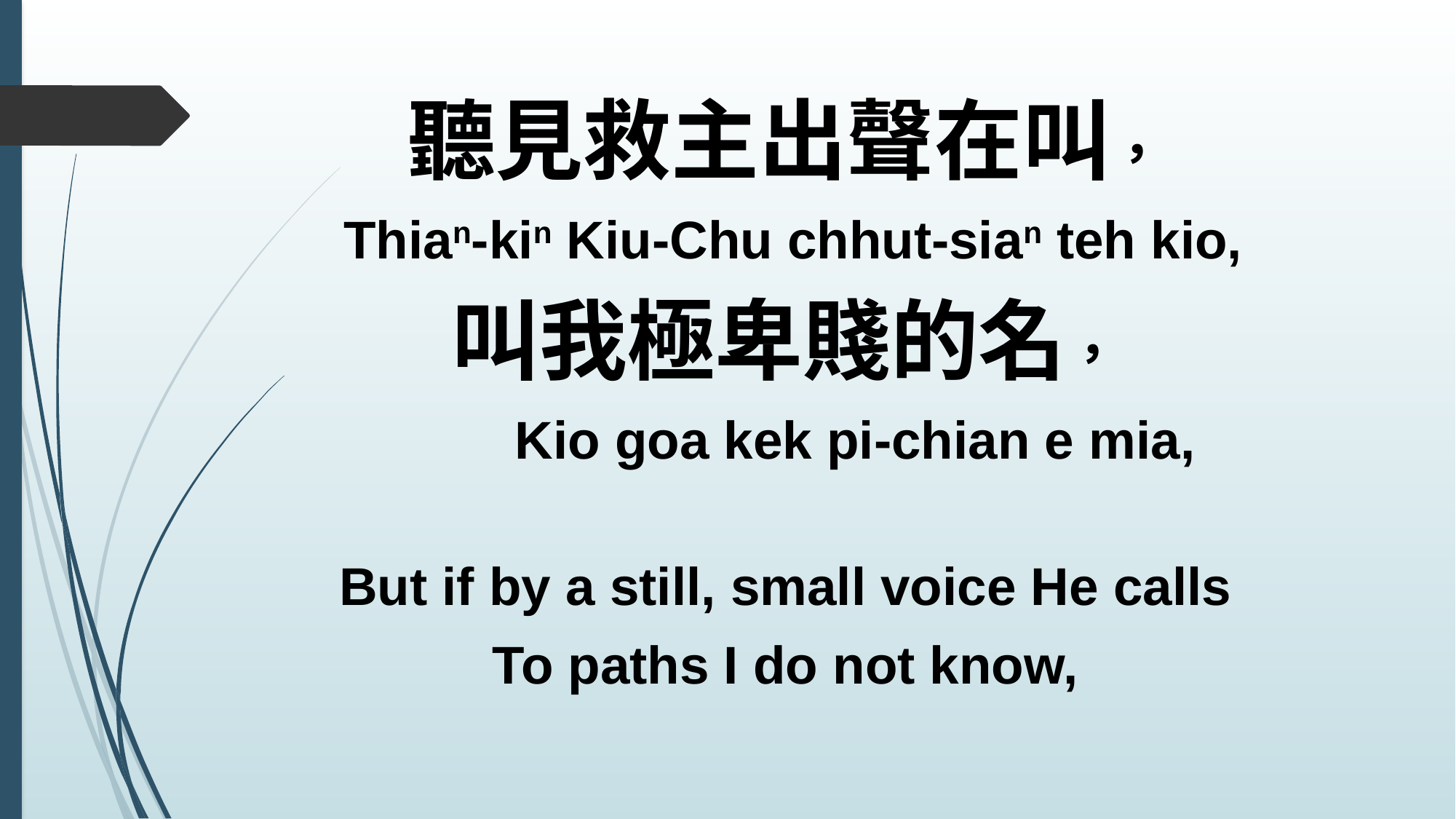

聽見救主出聲在叫，
 Thian-kin Kiu-Chu chhut-sian teh kio,
叫我極卑賤的名，
                 Kio goa kek pi-chian e mia,

But if by a still, small voice He calls
To paths I do not know,